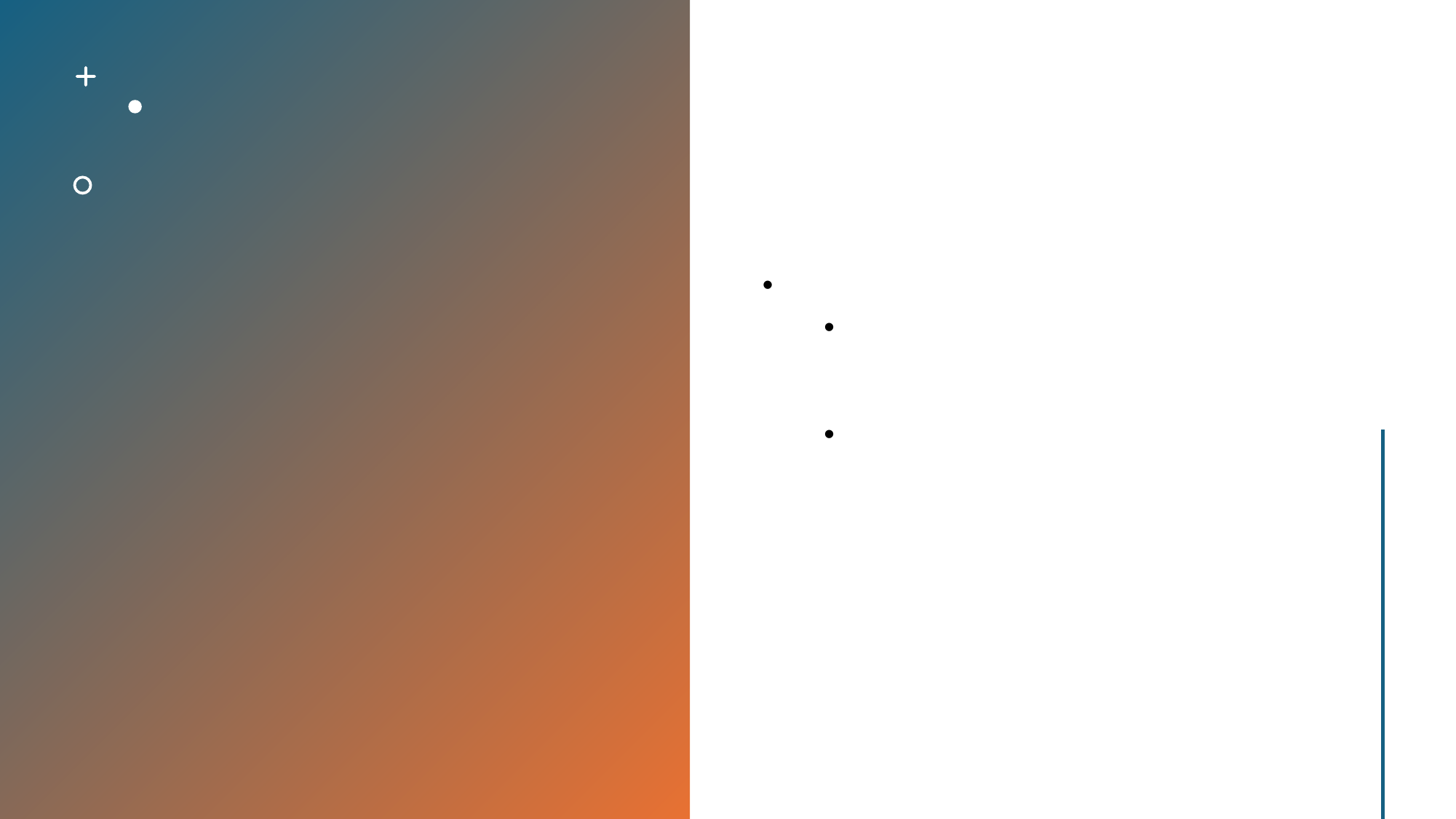

외국과의 교류와 제한된 정책
에도 시대에는 외국과의 교류가 일부 허용되었으나, 일본은 그 교류를 엄격하게 통제하였습니다.
특히 외국인의 일본 입국을 엄격히 제한하고, 외국에서도 일본인의 해외 이동을 제한하는 정책이 시행되었습니다.